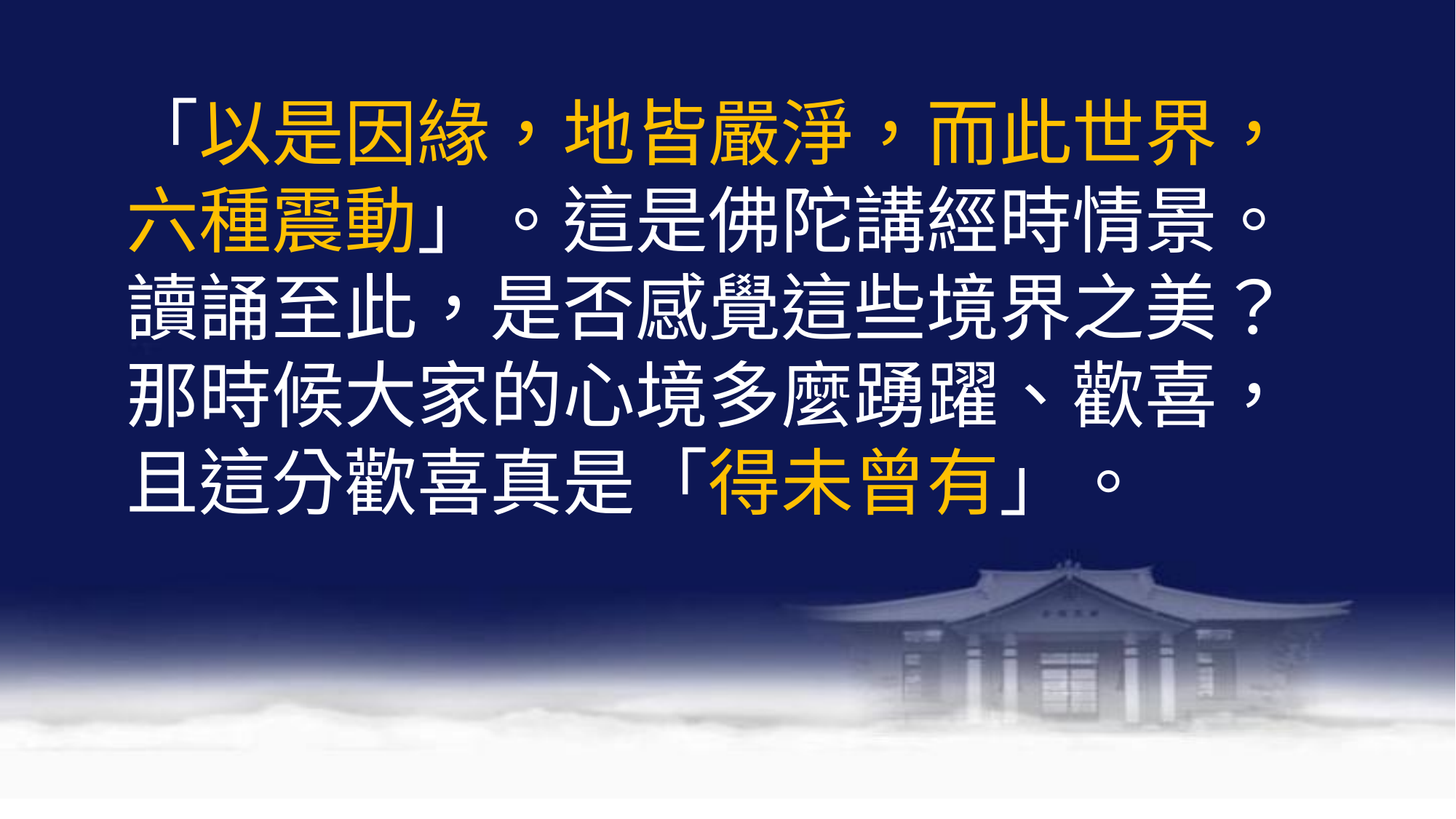

「以是因緣，地皆嚴淨，而此世界，六種震動」。這是佛陀講經時情景。讀誦至此，是否感覺這些境界之美？那時候大家的心境多麼踴躍、歡喜，且這分歡喜真是「得未曾有」。